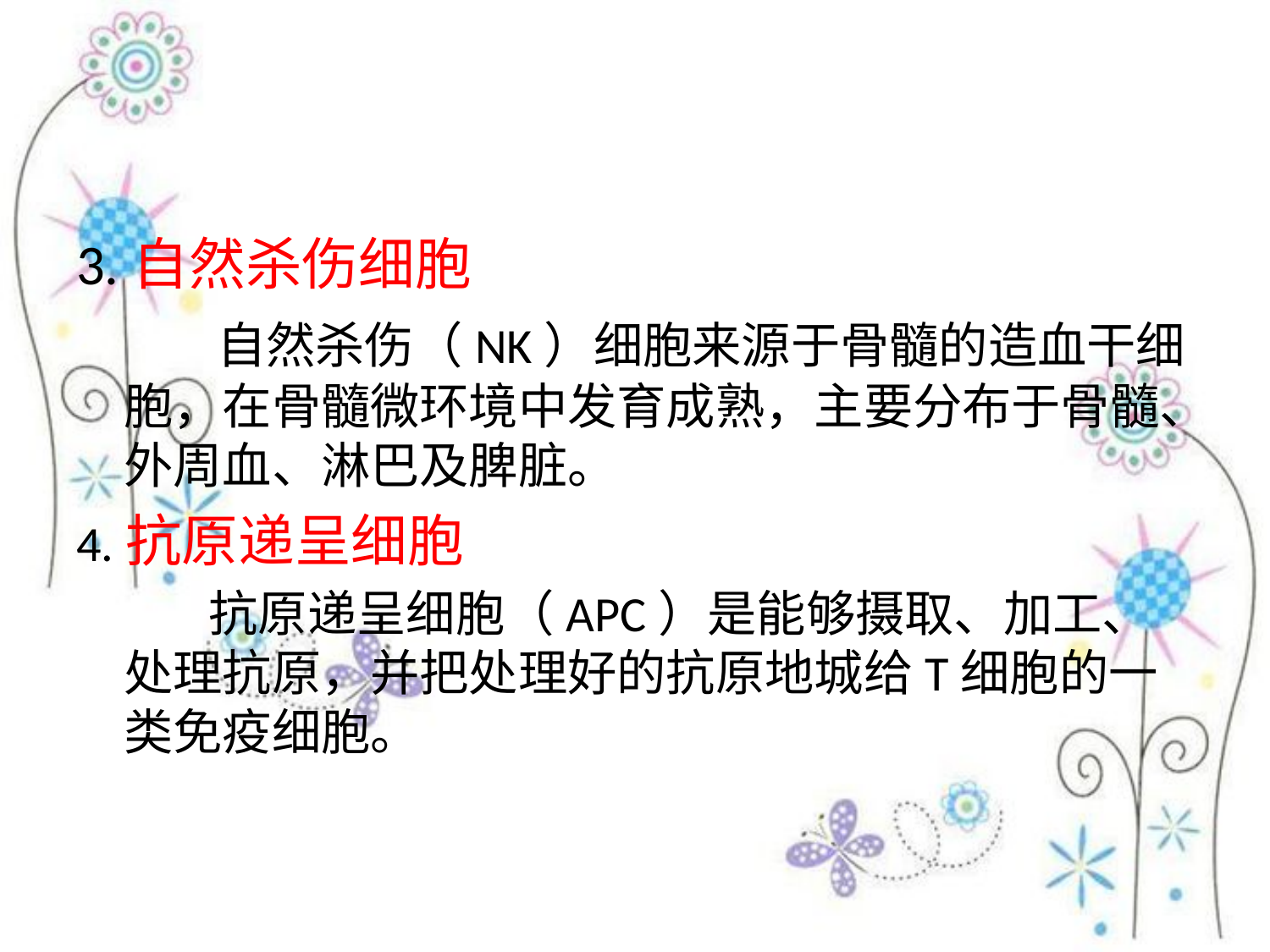

#
3.自然杀伤细胞
          自然杀伤（NK）细胞来源于骨髓的造血干细胞，在骨髓微环境中发育成熟，主要分布于骨髓、外周血、淋巴及脾脏。
4.抗原递呈细胞
           抗原递呈细胞（APC）是能够摄取、加工、处理抗原，并把处理好的抗原地城给T细胞的一类免疫细胞。